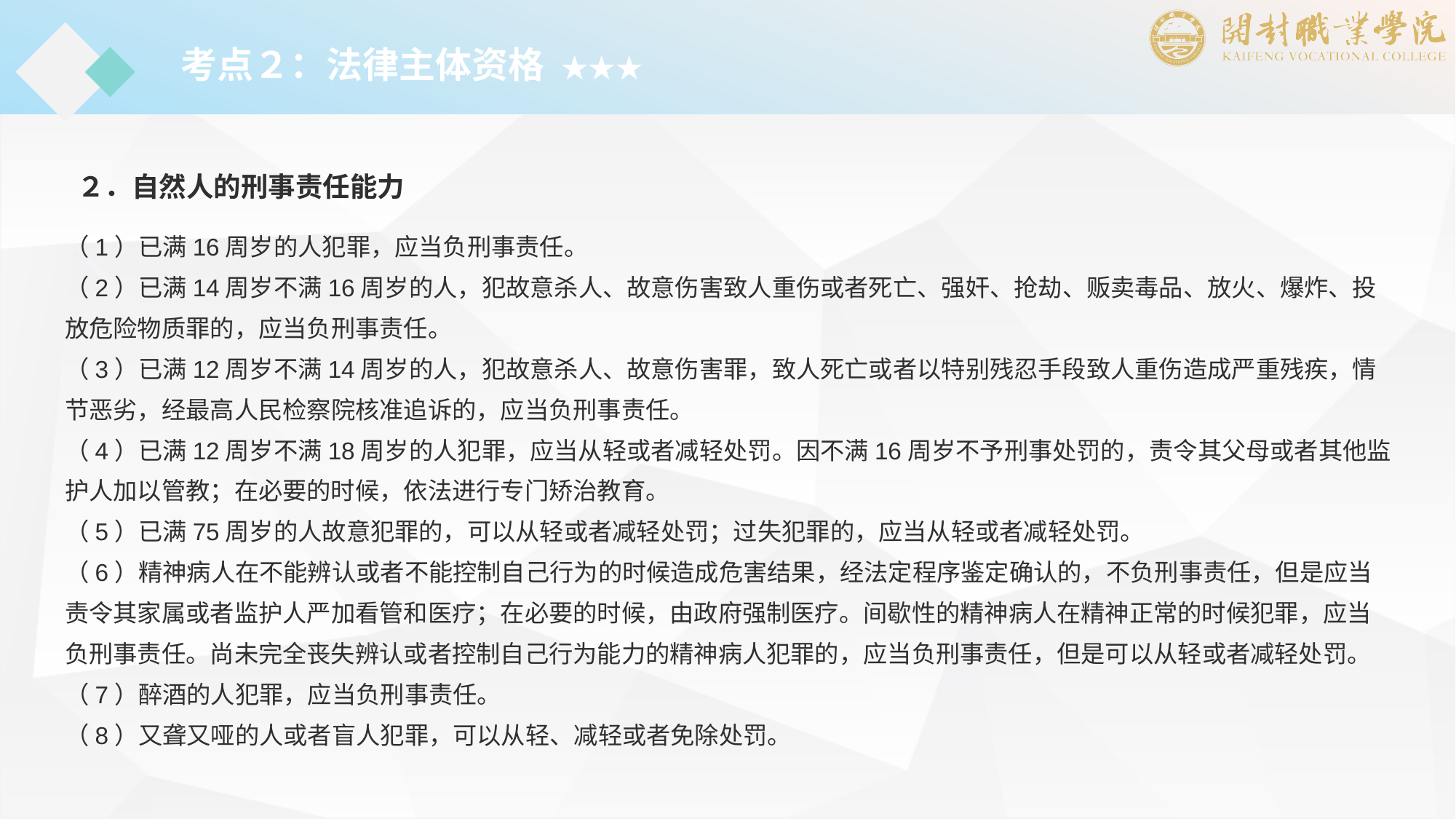

考点２：法律主体资格  ★★★
２．自然人的刑事责任能力
（1）已满16周岁的人犯罪，应当负刑事责任。
（2）已满14周岁不满16周岁的人，犯故意杀人、故意伤害致人重伤或者死亡、强奸、抢劫、贩卖毒品、放火、爆炸、投放危险物质罪的，应当负刑事责任。
（3）已满12周岁不满14周岁的人，犯故意杀人、故意伤害罪，致人死亡或者以特别残忍手段致人重伤造成严重残疾，情节恶劣，经最高人民检察院核准追诉的，应当负刑事责任。
（4）已满12周岁不满18周岁的人犯罪，应当从轻或者减轻处罚。因不满16周岁不予刑事处罚的，责令其父母或者其他监护人加以管教；在必要的时候，依法进行专门矫治教育。
（5）已满75周岁的人故意犯罪的，可以从轻或者减轻处罚；过失犯罪的，应当从轻或者减轻处罚。
（6）精神病人在不能辨认或者不能控制自己行为的时候造成危害结果，经法定程序鉴定确认的，不负刑事责任，但是应当责令其家属或者监护人严加看管和医疗；在必要的时候，由政府强制医疗。间歇性的精神病人在精神正常的时候犯罪，应当负刑事责任。尚未完全丧失辨认或者控制自己行为能力的精神病人犯罪的，应当负刑事责任，但是可以从轻或者减轻处罚。
（7）醉酒的人犯罪，应当负刑事责任。
（8）又聋又哑的人或者盲人犯罪，可以从轻、减轻或者免除处罚。